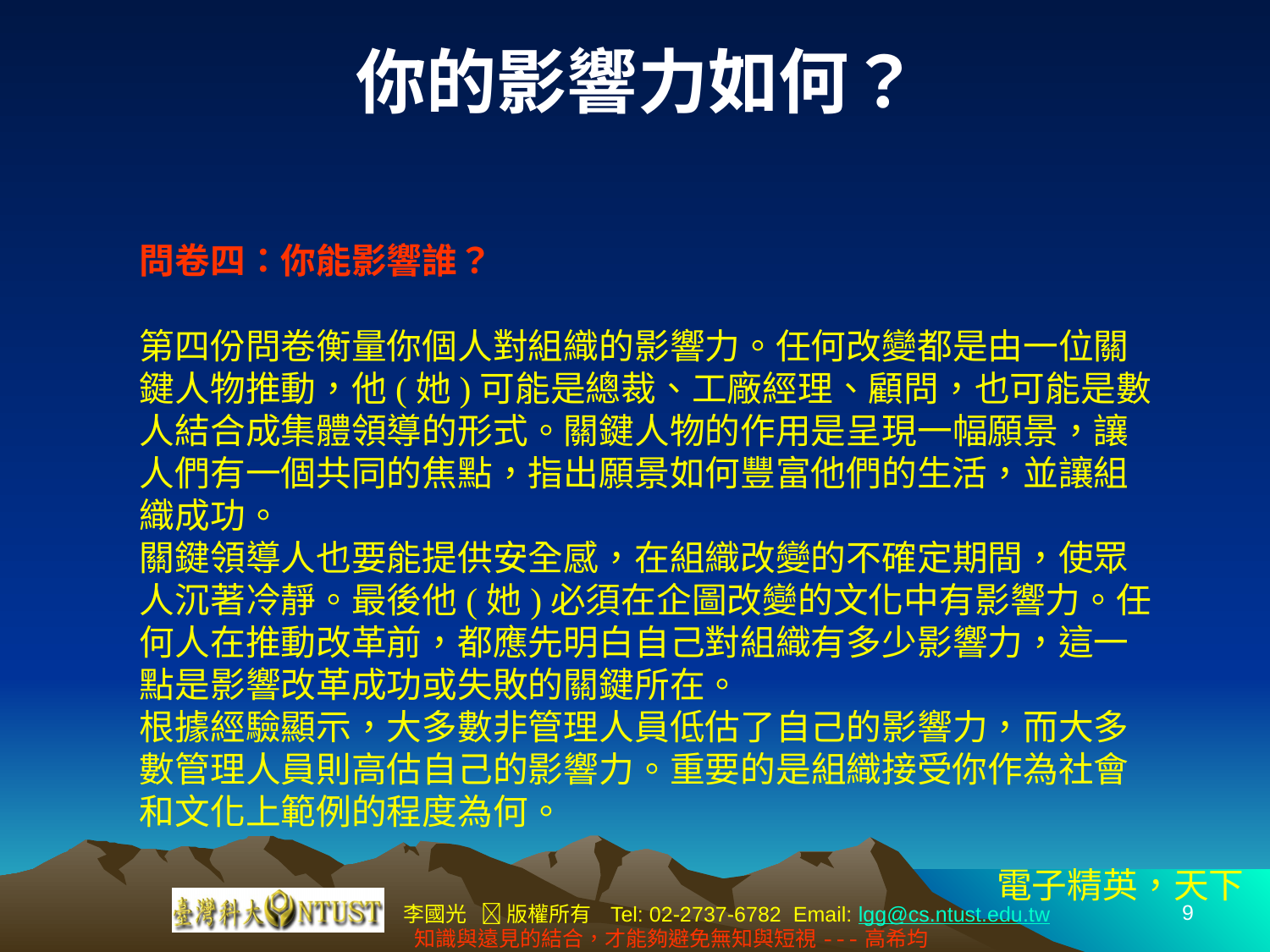

# 你的影響力如何？
問卷四：你能影響誰？
第四份問卷衡量你個人對組織的影響力。任何改變都是由一位關鍵人物推動，他(她)可能是總裁、工廠經理、顧問，也可能是數人結合成集體領導的形式。關鍵人物的作用是呈現一幅願景，讓人們有一個共同的焦點，指出願景如何豐富他們的生活，並讓組織成功。
關鍵領導人也要能提供安全感，在組織改變的不確定期間，使眾人沉著冷靜。最後他(她)必須在企圖改變的文化中有影響力。任何人在推動改革前，都應先明白自己對組織有多少影響力，這一點是影響改革成功或失敗的關鍵所在。
根據經驗顯示，大多數非管理人員低估了自己的影響力，而大多數管理人員則高估自己的影響力。重要的是組織接受你作為社會和文化上範例的程度為何。
電子精英，天下
9